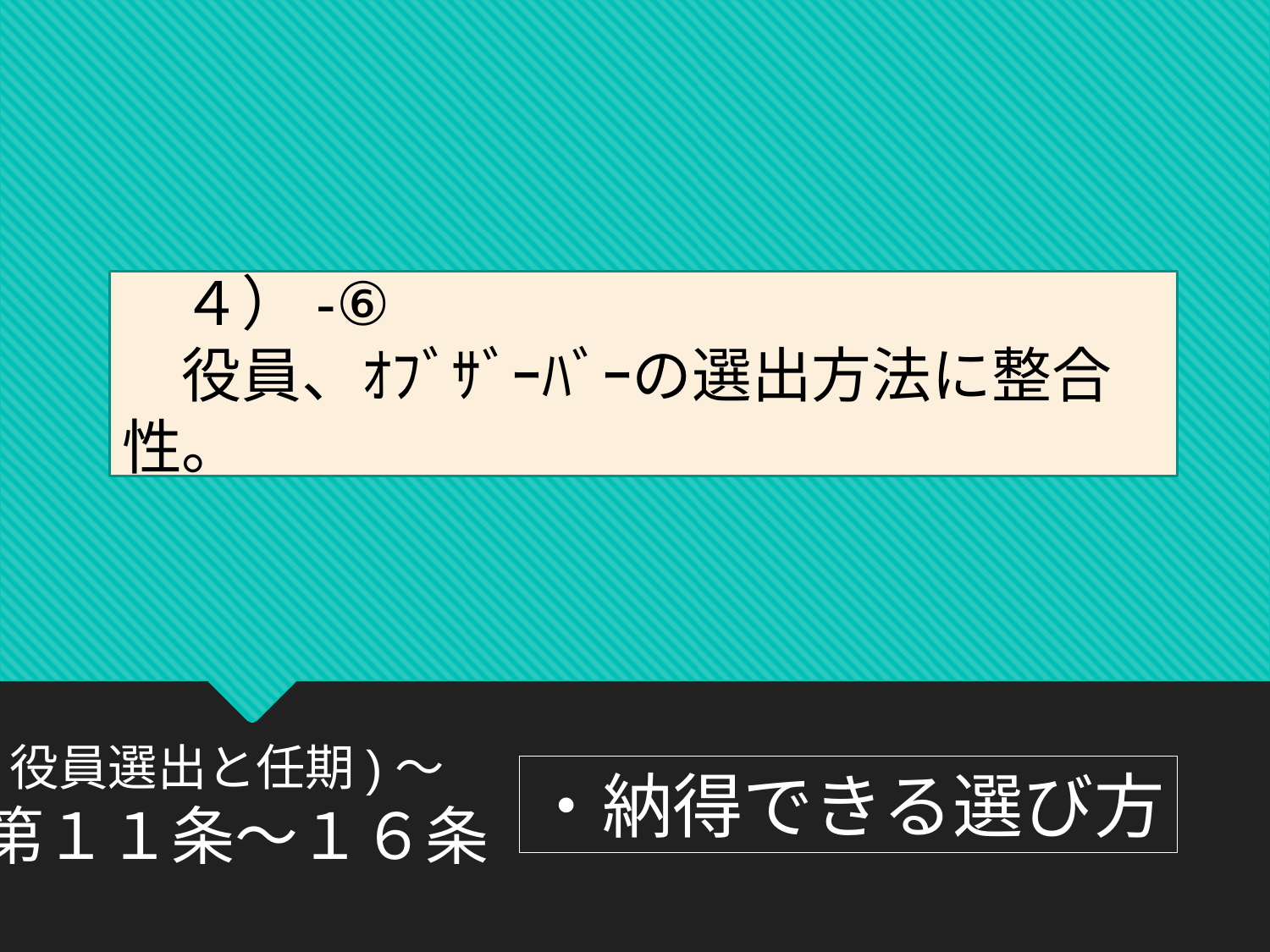

４）-⑥
　役員、ｵﾌﾞｻﾞｰﾊﾞｰの選出方法に整合性。
(役員選出と任期)～
第１１条～１６条
・納得できる選び方